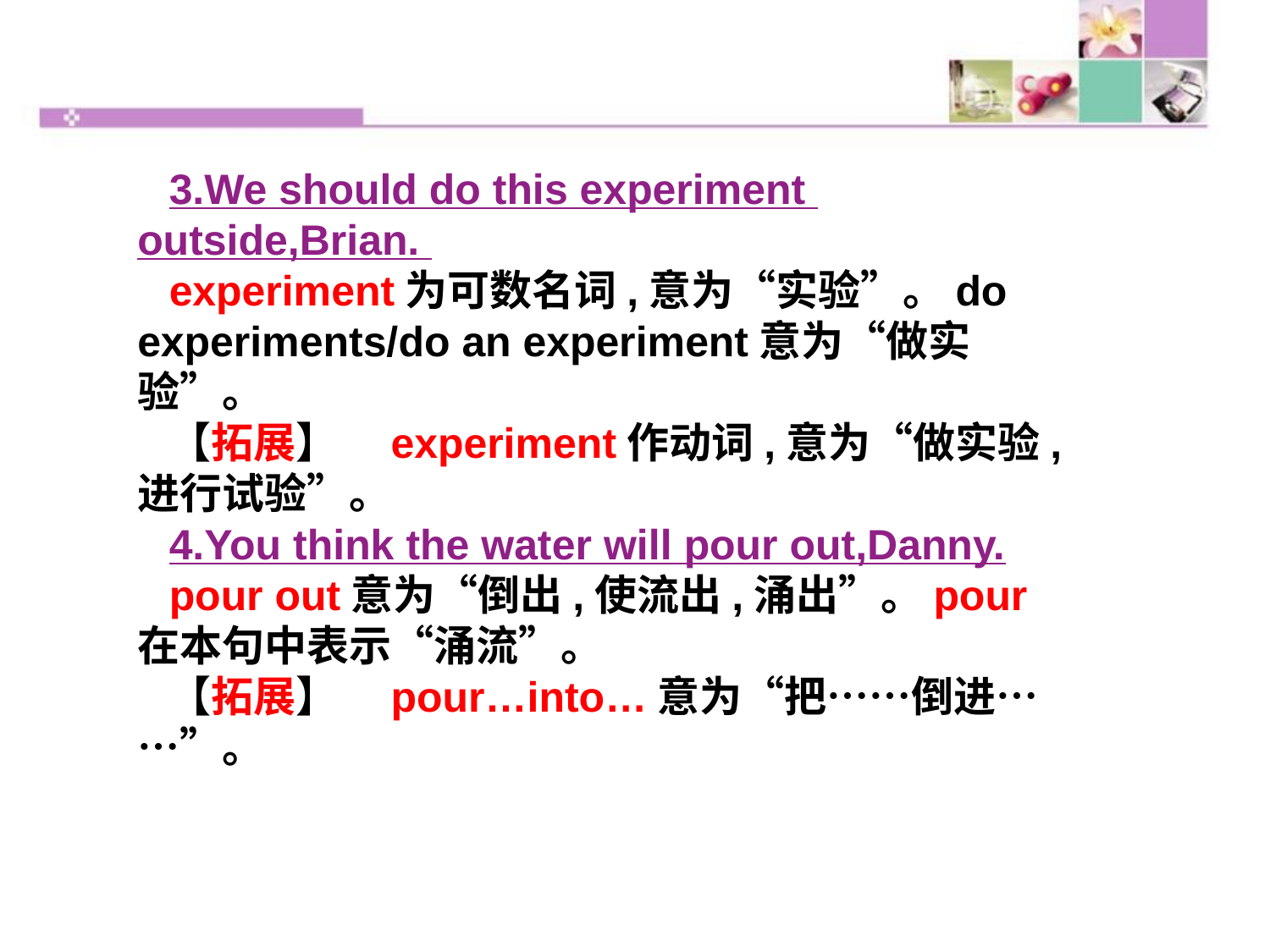

3.We should do this experiment  outside,Brian.
experiment为可数名词,意为“实验”。do experiments/do an experiment意为“做实验”。
【拓展】　experiment作动词,意为“做实验,进行试验”。
4.You think the water will pour out,Danny.
pour out意为“倒出,使流出,涌出”。pour在本句中表示“涌流”。
【拓展】　pour…into…意为“把……倒进……”。